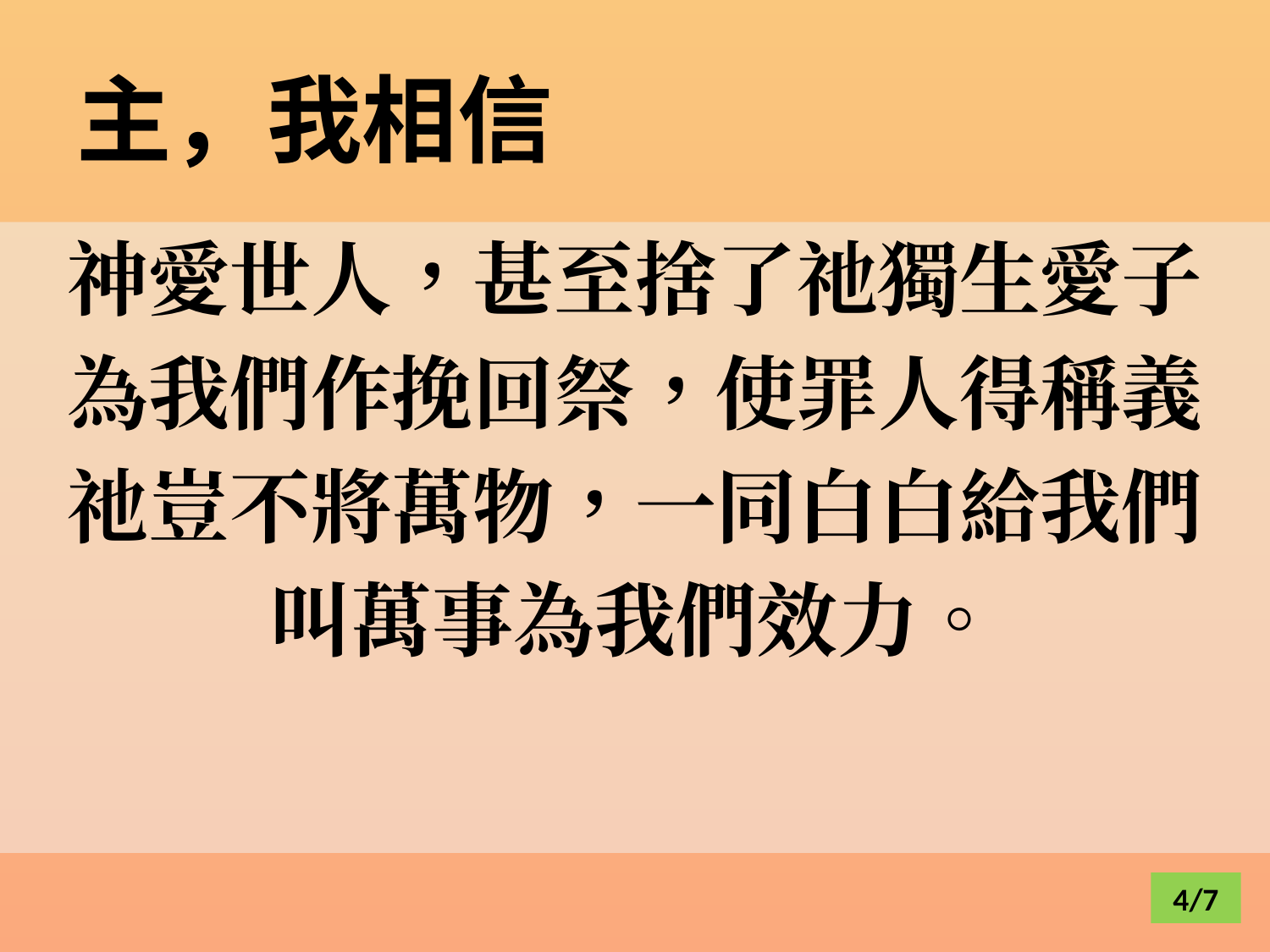

# 主，我相信
神愛世人，甚至捨了祂獨生愛子
為我們作挽回祭，使罪人得稱義
祂豈不將萬物，一同白白給我們
叫萬事為我們效力。
4/7